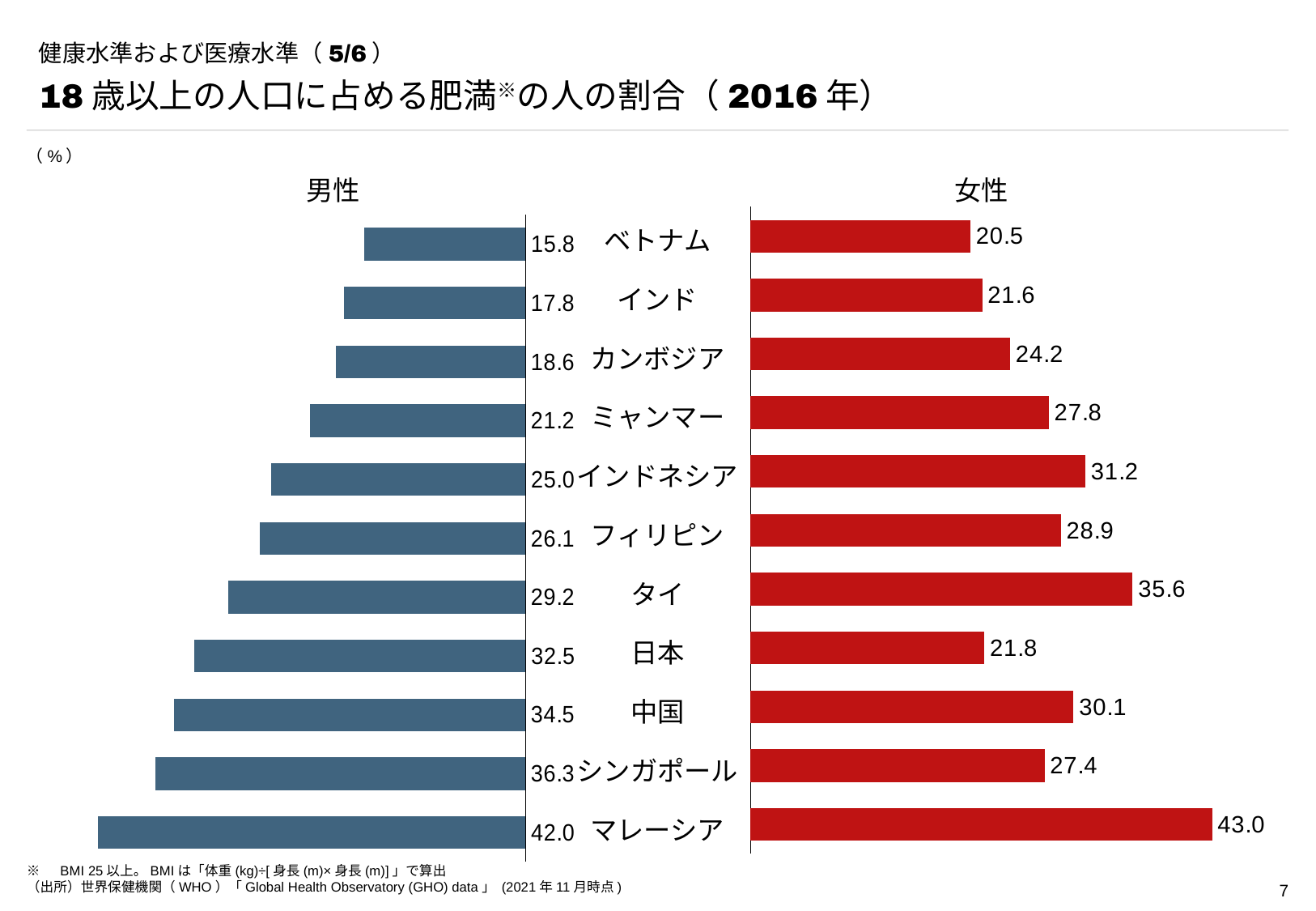

# 健康水準および医療水準（5/6）
18歳以上の人口に占める肥満※の人の割合（2016年）
（%）
男性
女性

### Chart

| Category |  |
|---|---|

### Chart

| Category |  |
|---|---|
ベトナム
インド
カンボジア
ミャンマー
インドネシア
フィリピン
タイ
日本
中国
シンガポール
マレーシア
※　BMI 25以上。BMIは「体重(kg)÷[身長(m)×身長(m)]」で算出
（出所）世界保健機関（WHO）「Global Health Observatory (GHO) data」 (2021年11月時点)